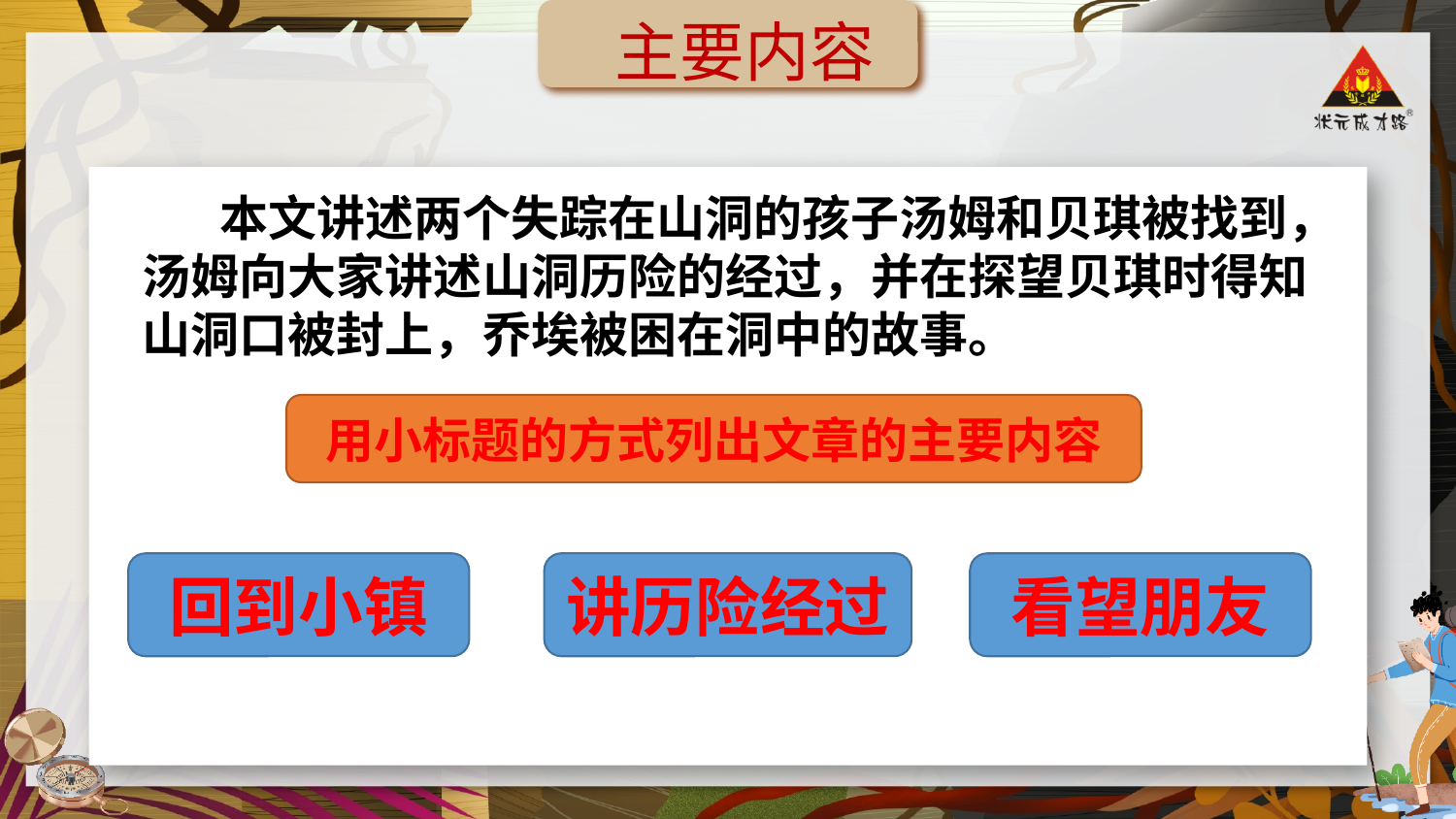

主要内容
6* 骑鹅旅行记
      本文讲述两个失踪在山洞的孩子汤姆和贝琪被找到，汤姆向大家讲述山洞历险的经过，并在探望贝琪时得知山洞口被封上，乔埃被困在洞中的故事。
用小标题的方式列出文章的主要内容
回到小镇
讲历险经过
看望朋友